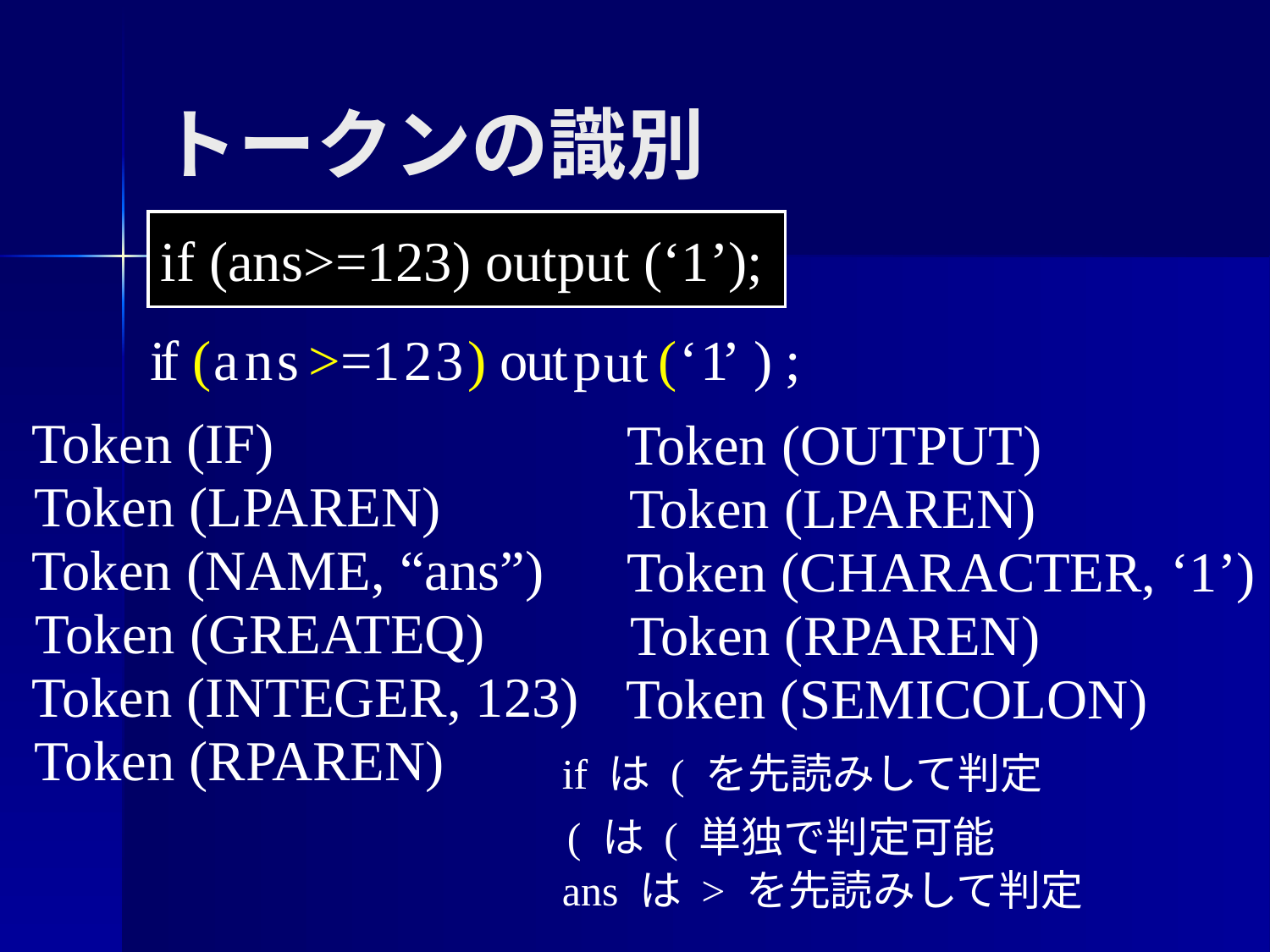

# トークンの識別
if (ans>=123) output (‘1’);
i
f
(
a
n
s
>
=
1
2
3
)
o
u
t
p
(
‘
1
’
)
;
t
u
Token (IF)
Token (OUTPUT)
Token (LPAREN)
Token (LPAREN)
Token (NAME, “ans”)
Token (CHARACTER, ‘1’)
Token (GREATEQ)
Token (RPAREN)
Token (INTEGER, 123)
Token (SEMICOLON)
Token (RPAREN)
if は ( を先読みして判定
( は ( 単独で判定可能
ans は > を先読みして判定